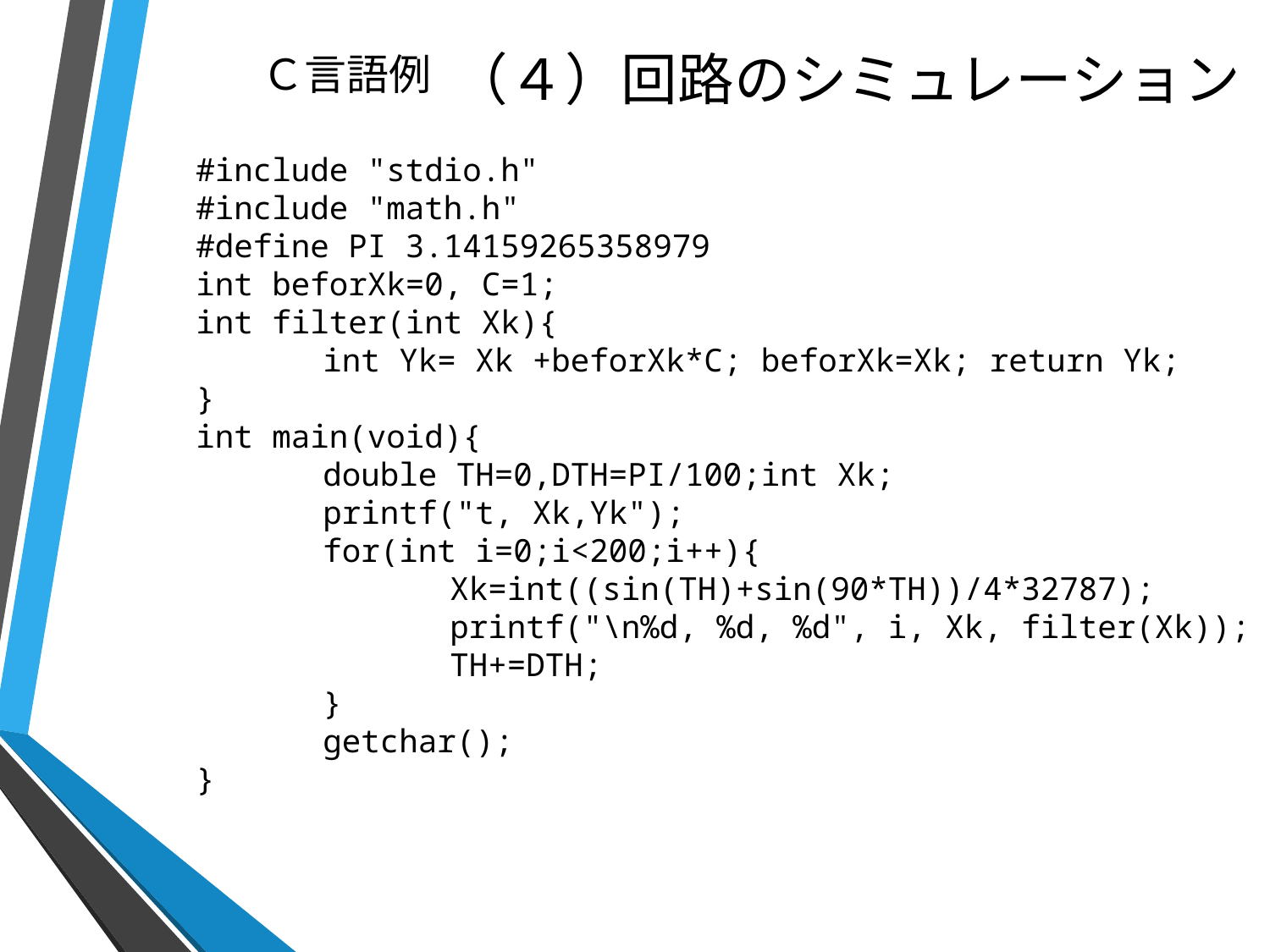

# （４）回路のシミュレーション
Ｃ言語例
#include "stdio.h"
#include "math.h"
#define PI 3.14159265358979
int beforXk=0, C=1;
int filter(int Xk){
	int Yk= Xk +beforXk*C; beforXk=Xk; return Yk;
}
int main(void){
	double TH=0,DTH=PI/100;int Xk;
	printf("t, Xk,Yk");
	for(int i=0;i<200;i++){
		Xk=int((sin(TH)+sin(90*TH))/4*32787);
		printf("\n%d, %d, %d", i, Xk, filter(Xk));
		TH+=DTH;
	}
	getchar();
}